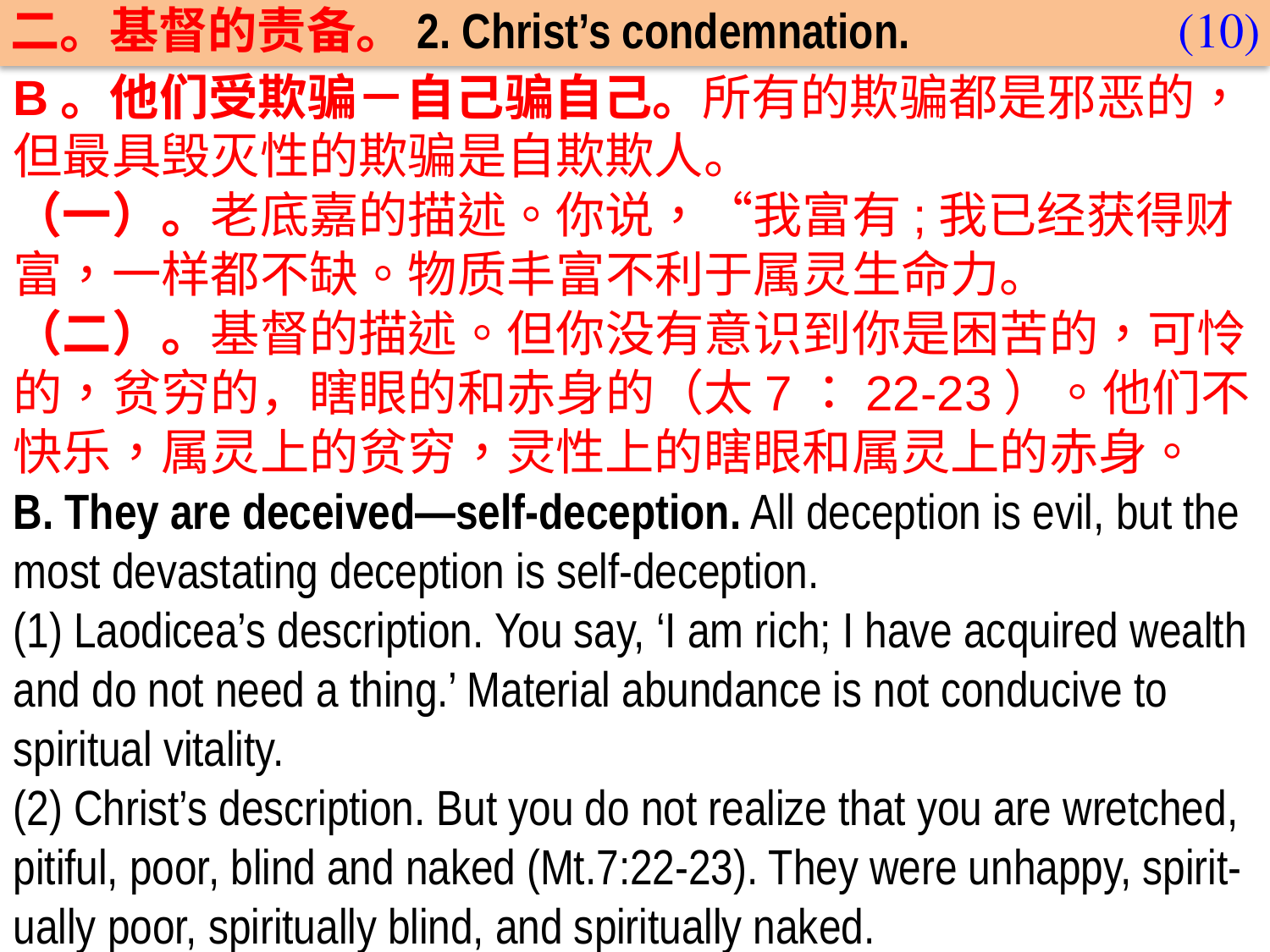

(10)
二。基督的责备。2. Christ’s condemnation.

B。他们受欺骗－自己骗自己。所有的欺骗都是邪恶的，但最具毁灭性的欺骗是自欺欺人。
（一）。老底嘉的描述。你说，“我富有;我已经获得财富，一样都不缺。物质丰富不利于属灵生命力。
（二）。基督的描述。但你没有意识到你是困苦的，可怜的，贫穷的，瞎眼的和赤身的（太7：22-23）。他们不快乐，属灵上的贫穷，灵性上的瞎眼和属灵上的赤身。
B. They are deceived—self-deception. All deception is evil, but the most devastating deception is self-deception.
(1) Laodicea’s description. You say, ‘I am rich; I have acquired wealth and do not need a thing.’ Material abundance is not conducive to spiritual vitality.
(2) Christ’s description. But you do not realize that you are wretched, pitiful, poor, blind and naked (Mt.7:22-23). They were unhappy, spirit-ually poor, spiritually blind, and spiritually naked.